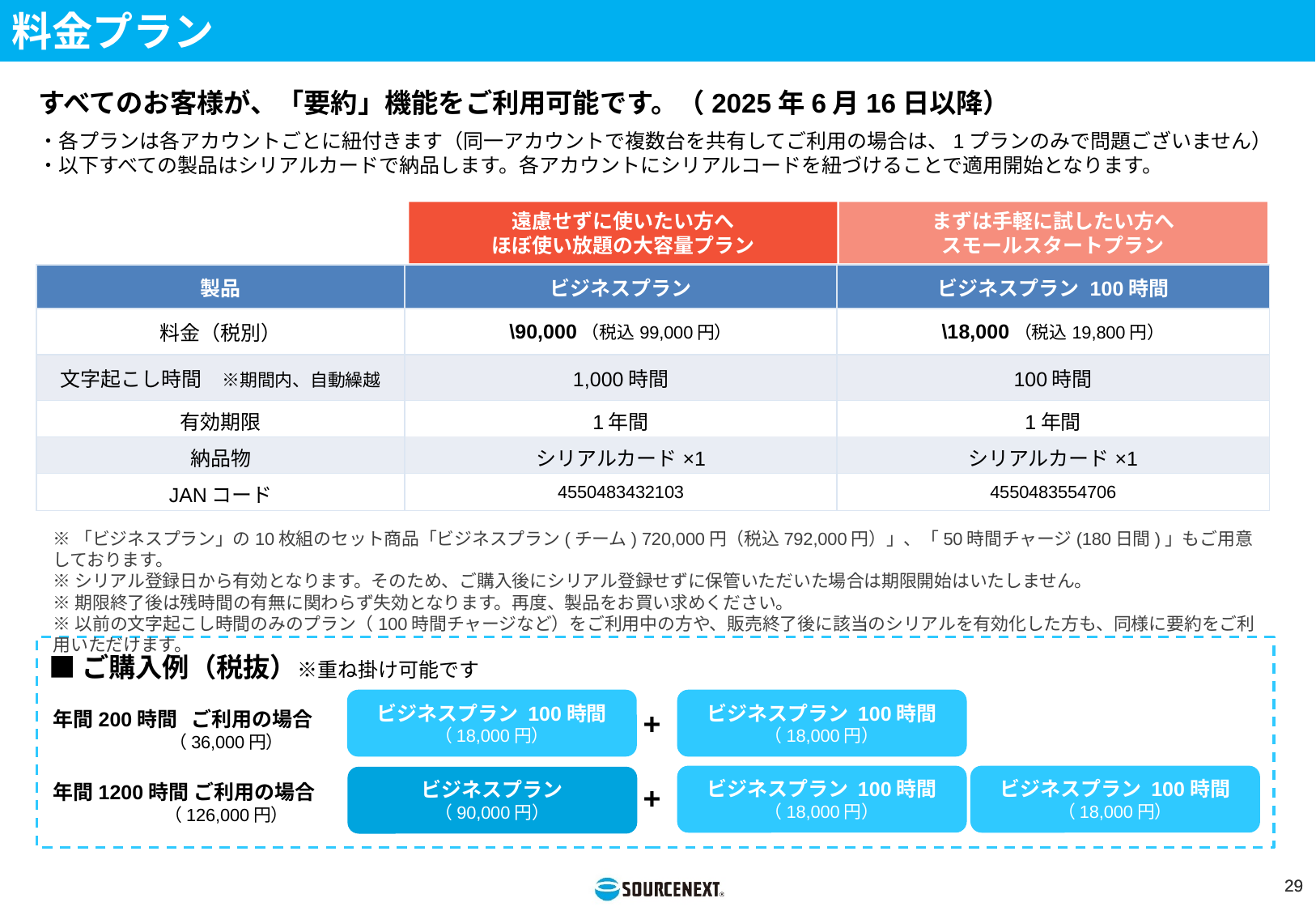

料金プラン
すべてのお客様が、「要約」機能をご利用可能です。（2025年6月16日以降）

・各プランは各アカウントごとに紐付きます（同一アカウントで複数台を共有してご利用の場合は、1プランのみで問題ございません）
・以下すべての製品はシリアルカードで納品します。各アカウントにシリアルコードを紐づけることで適用開始となります。
遠慮せずに使いたい方へ
ほぼ使い放題の大容量プラン
まずは手軽に試したい方へ
スモールスタートプラン
| 製品 | ビジネスプラン | ビジネスプラン 100時間 |
| --- | --- | --- |
| 料金（税別） | \90,000（税込99,000円） | \18,000（税込19,800円） |
| 文字起こし時間　※期間内、自動繰越 | 1,000時間 | 100時間 |
| 有効期限 | 1年間 | 1年間 |
| 納品物 | シリアルカード×1 | シリアルカード×1 |
| JANコード | 4550483432103 | 4550483554706 |
※「ビジネスプラン」の10枚組のセット商品「ビジネスプラン(チーム) 720,000円（税込792,000円）」、「50時間チャージ(180日間)」もご用意しております。
※シリアル登録日から有効となります。そのため、ご購入後にシリアル登録せずに保管いただいた場合は期限開始はいたしません。
※期限終了後は残時間の有無に関わらず失効となります。再度、製品をお買い求めください。
※以前の文字起こし時間のみのプラン（100時間チャージなど）をご利用中の方や、販売終了後に該当のシリアルを有効化した方も、同様に要約をご利用いただけます。

■ご購入例（税抜）※重ね掛け可能です
ビジネスプラン 100時間
（18,000円）
ビジネスプラン 100時間
（18,000円）
+
年間200時間   ご利用の場合
（36,000円）
ビジネスプラン 100時間
（18,000円）
ビジネスプラン 100時間
（18,000円）
ビジネスプラン
（90,000円）
年間1200時間 ご利用の場合
（126,000円）
+